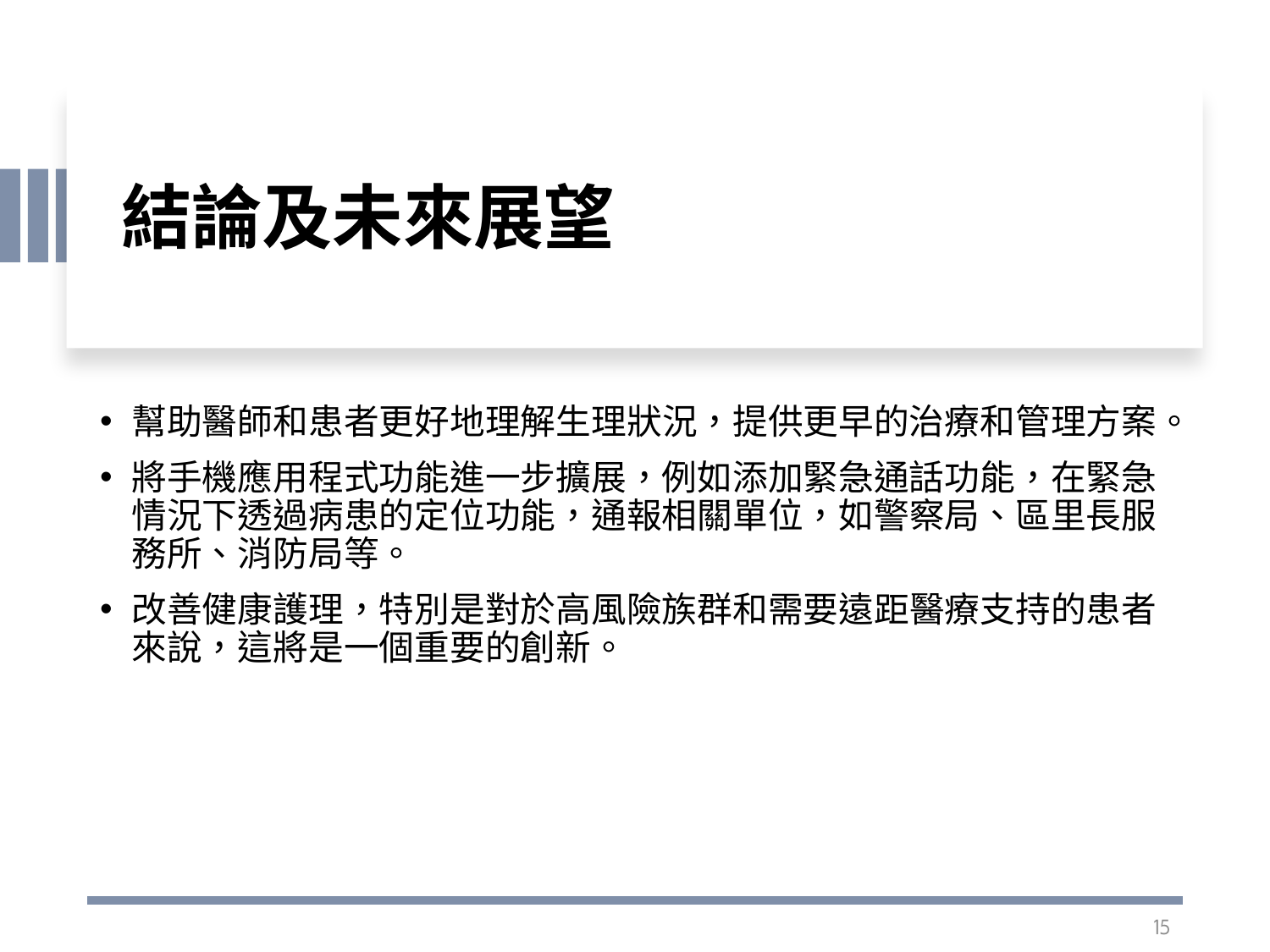

# 結論及未來展望

幫助醫師和患者更好地理解生理狀況，提供更早的治療和管理方案。
將手機應用程式功能進一步擴展，例如添加緊急通話功能，在緊急情況下透過病患的定位功能，通報相關單位，如警察局、區里長服務所、消防局等。
改善健康護理，特別是對於高風險族群和需要遠距醫療支持的患者來說，這將是一個重要的創新。
15